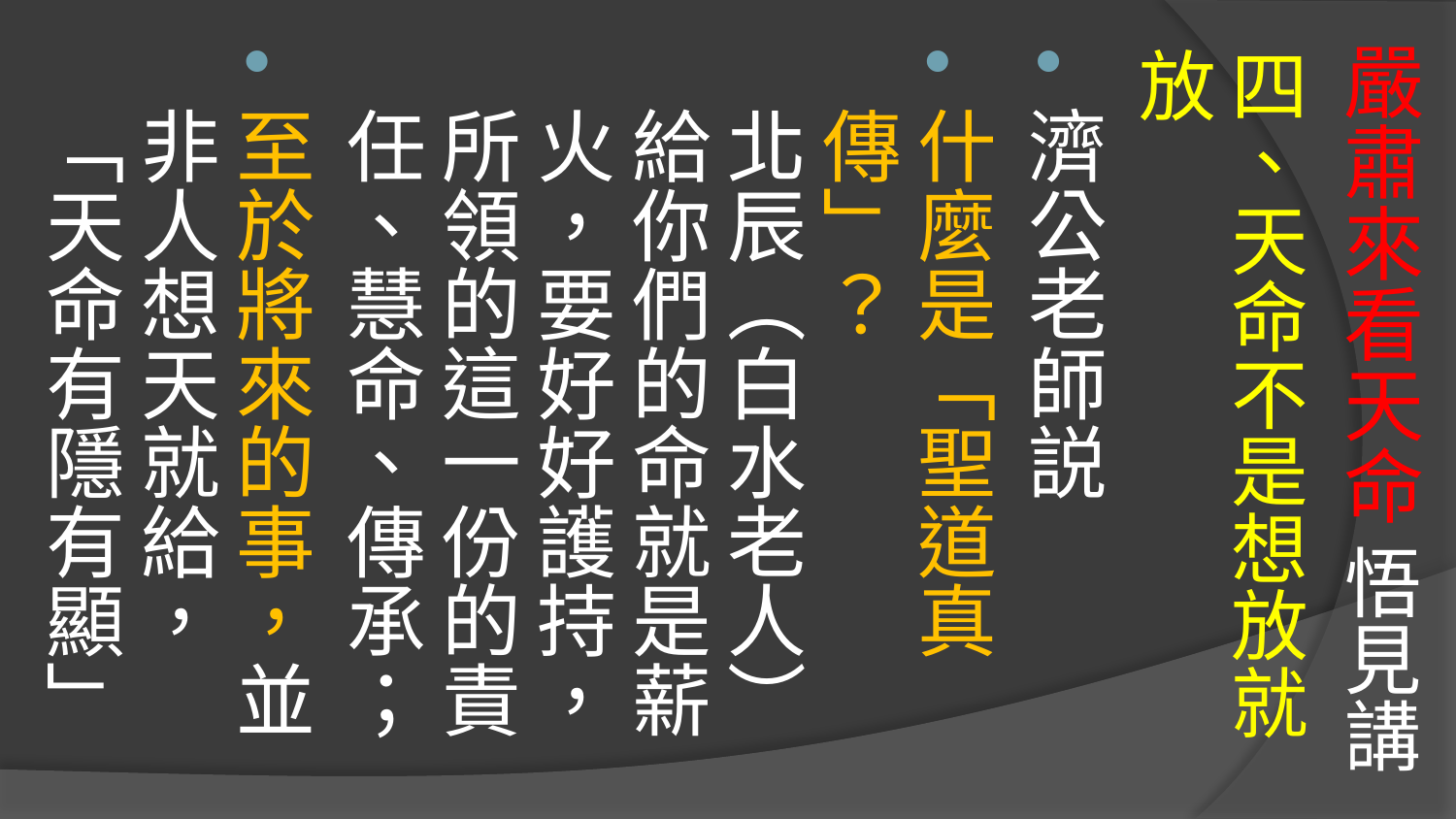

# 嚴肅來看天命 悟見講
四、天命不是想放就放
濟公老師説
什麼是「聖道真傳」？
北辰（白水老人）給你們的命就是薪火，要好好護持，所領的這一份的責任、慧命、傳承；
至於將來的事，並非人想天就給，
「天命有隱有顯」